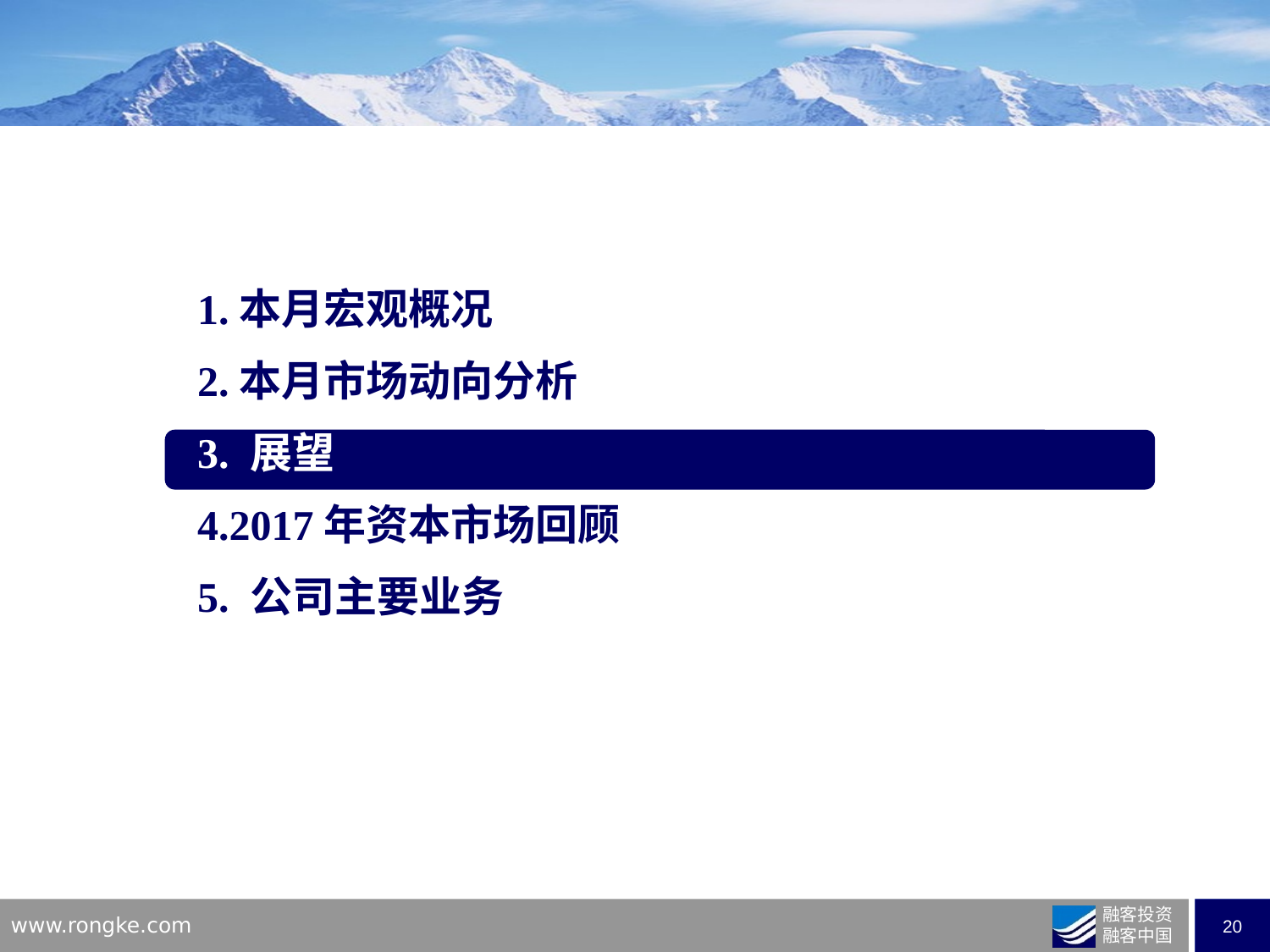

1.本月宏观概况
2.本月市场动向分析
3. 展望
4.2017年资本市场回顾
5. 公司主要业务